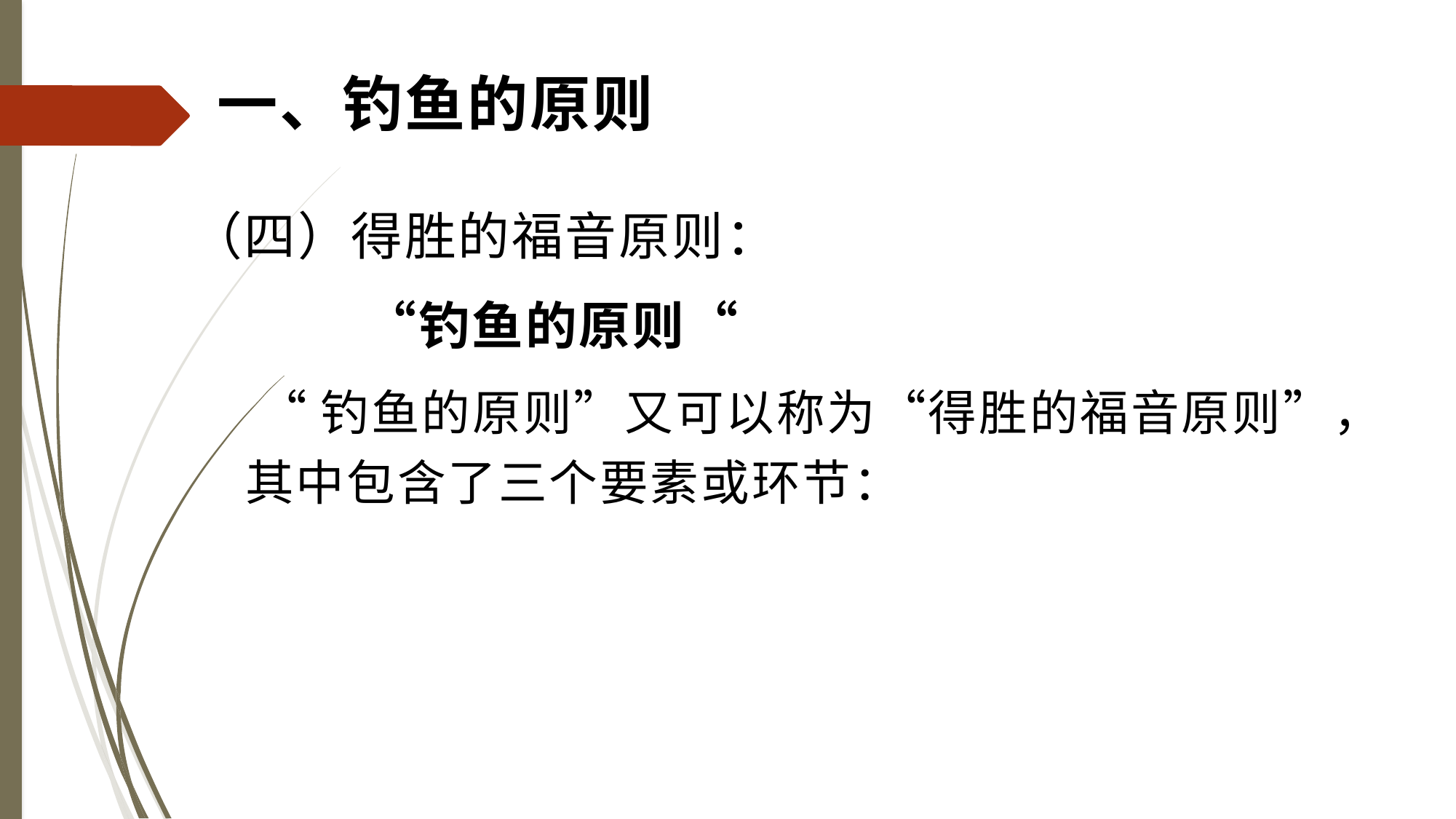

# 一、钓鱼的原则
（四）得胜的福音原则：
　　　 “钓鱼的原则“
 “钓鱼的原则”又可以称为“得胜的福音原则”，其中包含了三个要素或环节：